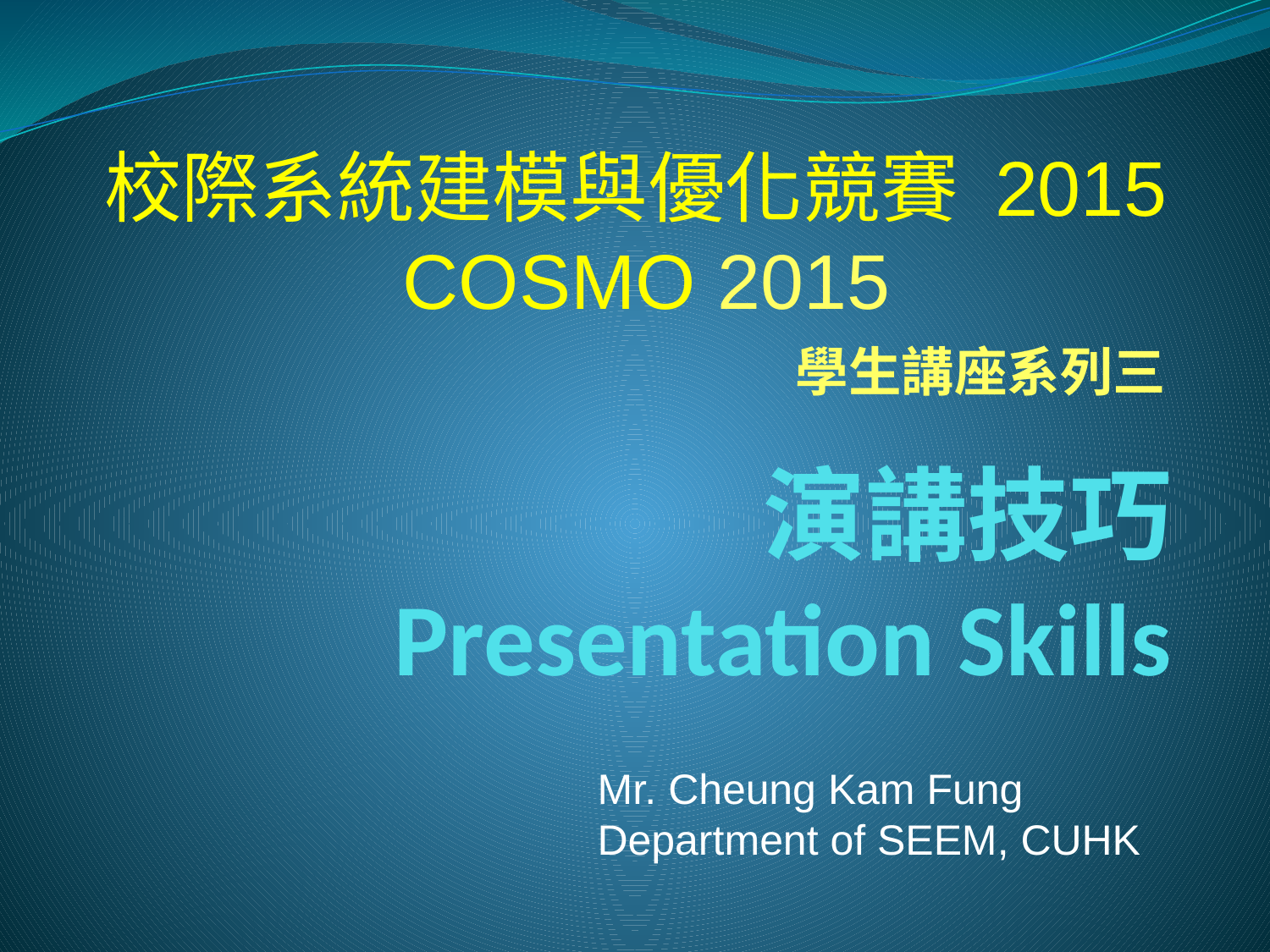

校際系統建模與優化競賽 2015
COSMO 2015
學生講座系列三
# 演講技巧 Presentation Skills
Mr. Cheung Kam Fung
Department of SEEM, CUHK